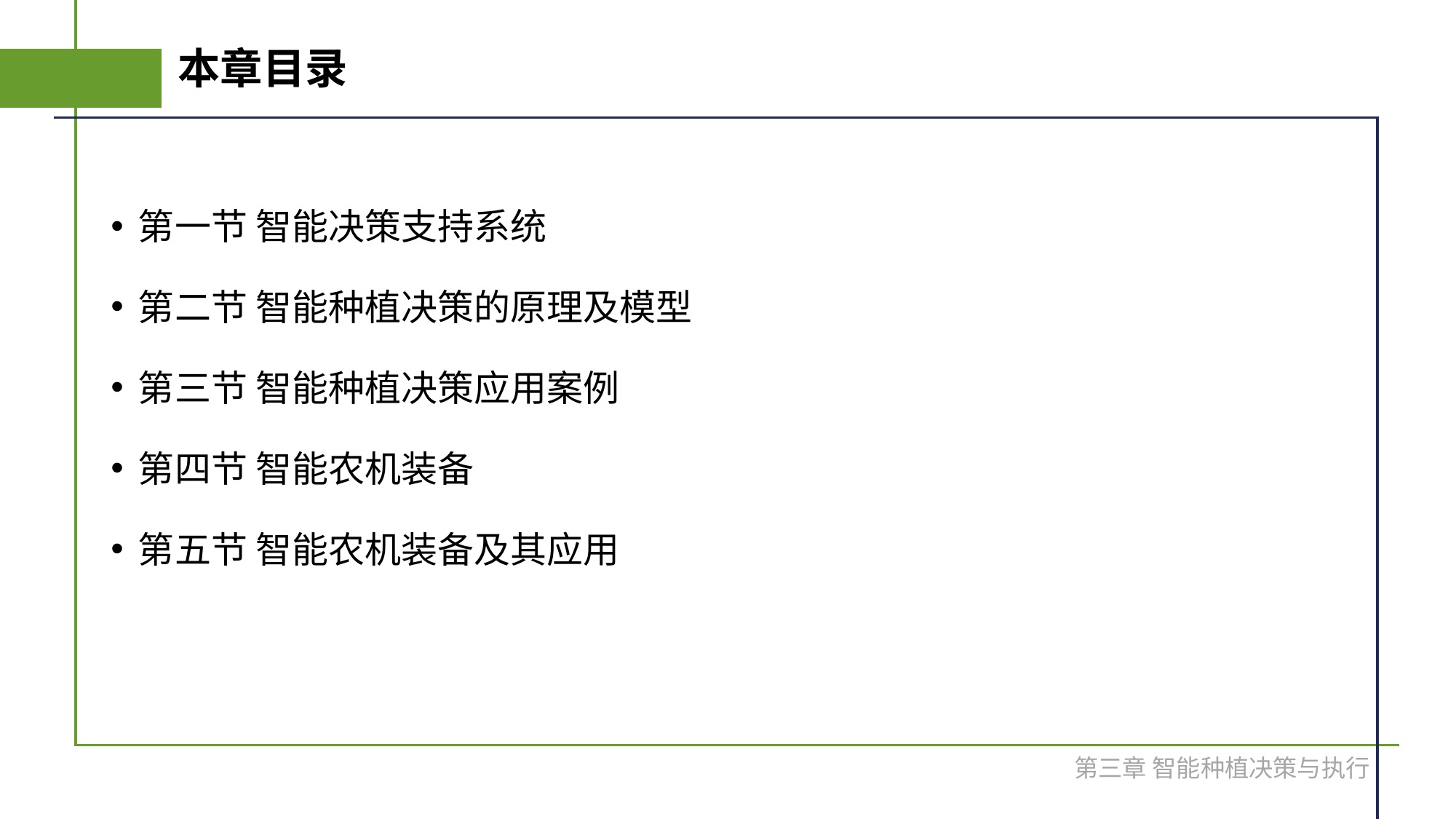

# 本章目录
第一节 智能决策支持系统
第二节 智能种植决策的原理及模型
第三节 智能种植决策应用案例
第四节 智能农机装备
第五节 智能农机装备及其应用

第三章 智能种植决策与执行